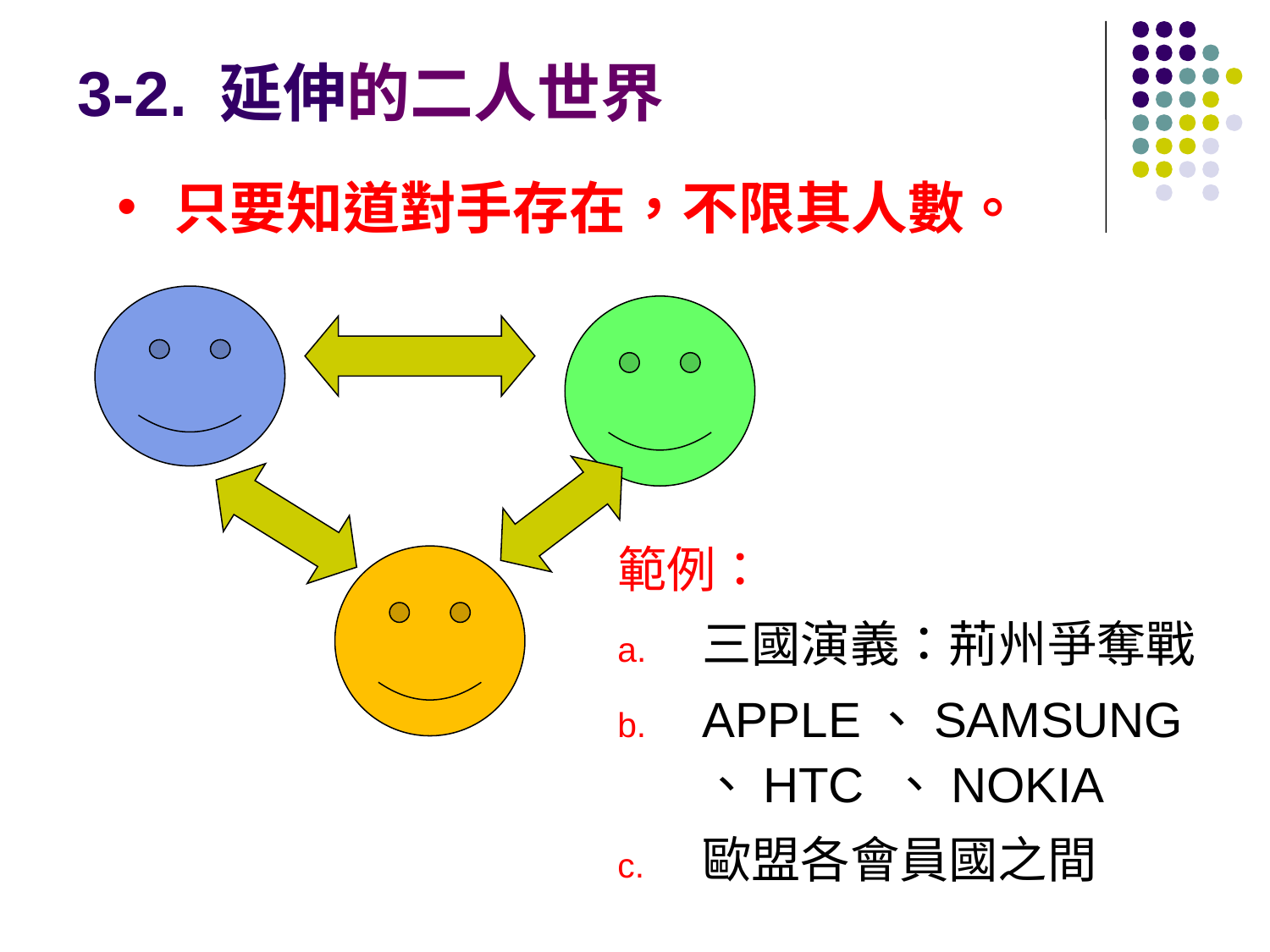

# 3-2. 延伸的二人世界
 只要知道對手存在，不限其人數。

範例：
三國演義：荊州爭奪戰
APPLE、SAMSUNG、HTC 、NOKIA
歐盟各會員國之間